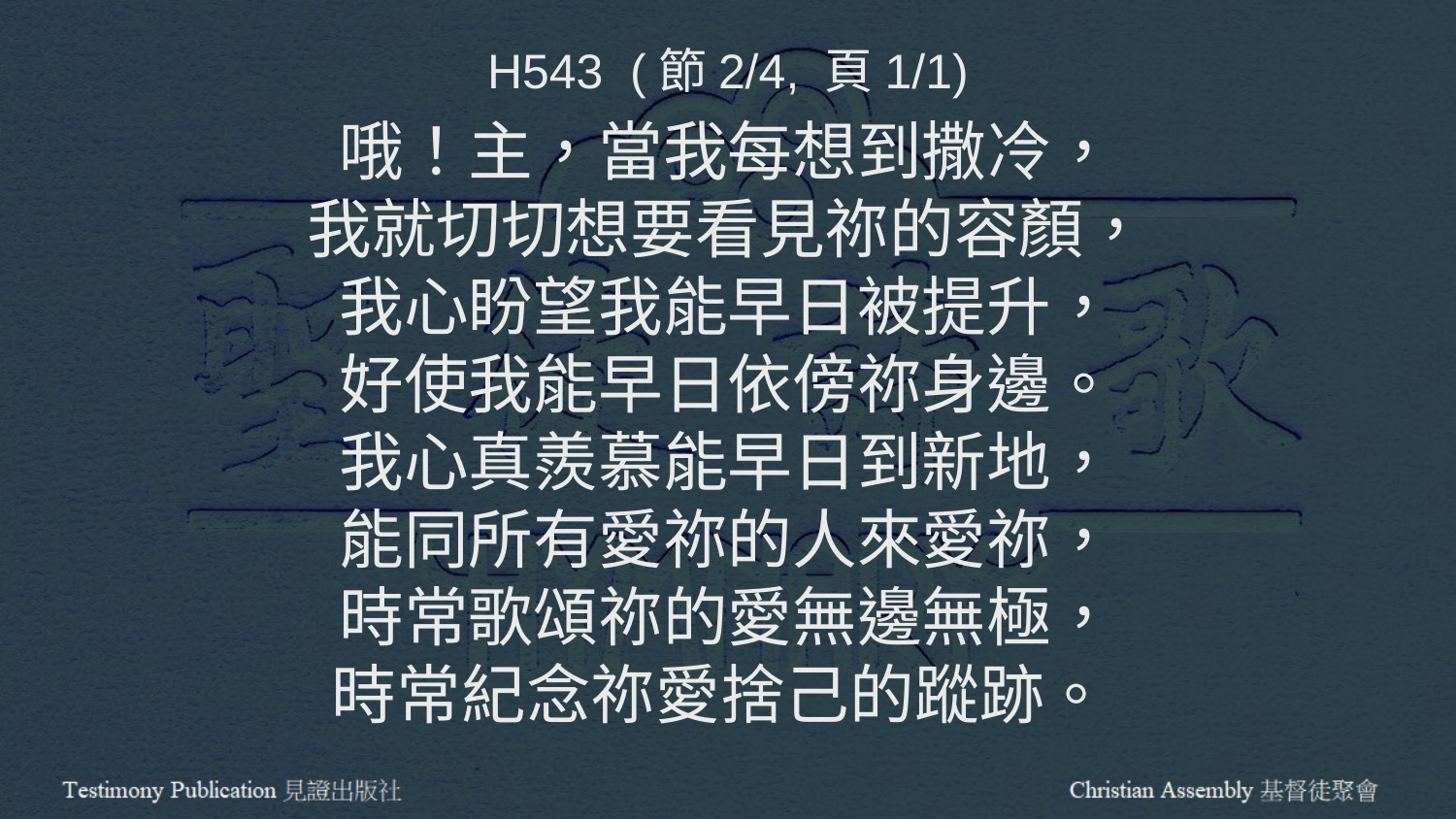

H543  (節2/4, 頁1/1)
哦！主，當我每想到撒冷，
我就切切想要看見祢的容顏，
我心盼望我能早日被提升，
好使我能早日依傍祢身邊。
我心真羨慕能早日到新地，
能同所有愛祢的人來愛祢，
時常歌頌祢的愛無邊無極，
時常紀念祢愛捨己的蹤跡。